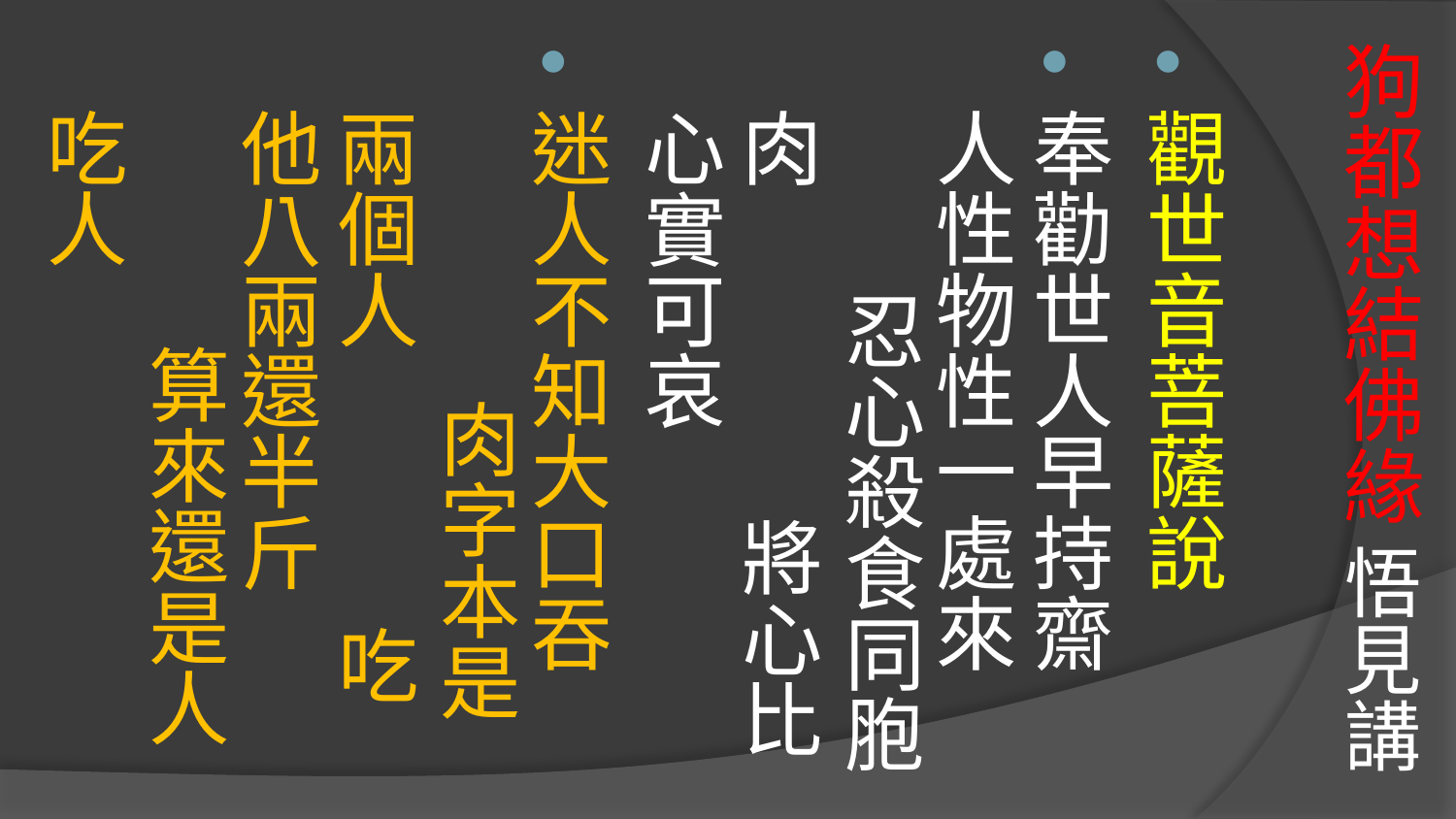

# 狗都想結佛緣 悟見講
觀世音菩薩說
奉勸世人早持齋   人性物性一處來                忍心殺食同胞肉                  將心比心實可哀
迷人不知大口吞                      肉字本是兩個人               吃他八兩還半斤                        算來還是人吃人